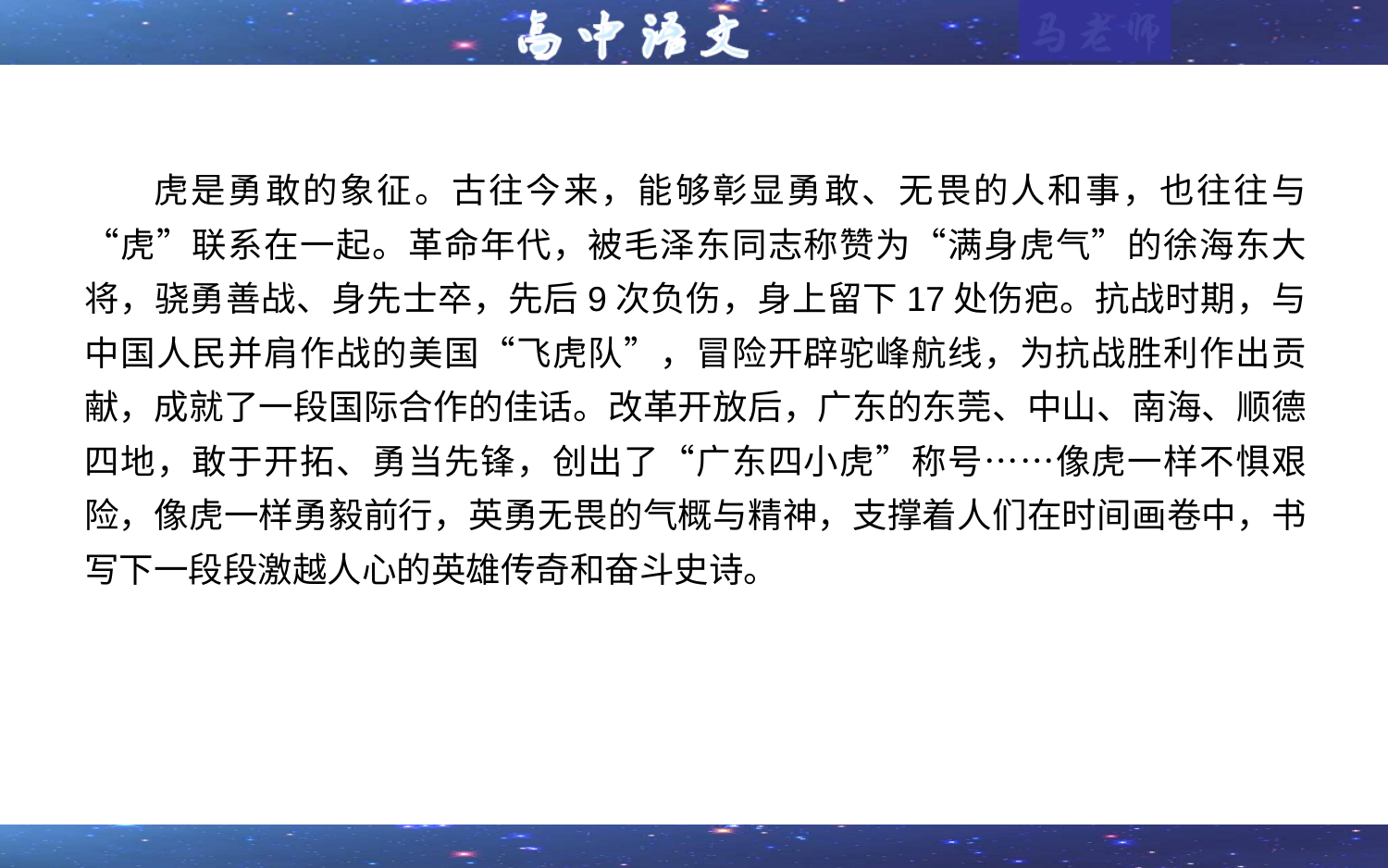

虎是勇敢的象征。古往今来，能够彰显勇敢、无畏的人和事，也往往与“虎”联系在一起。革命年代，被毛泽东同志称赞为“满身虎气”的徐海东大将，骁勇善战、身先士卒，先后9次负伤，身上留下17处伤疤。抗战时期，与中国人民并肩作战的美国“飞虎队”，冒险开辟驼峰航线，为抗战胜利作出贡献，成就了一段国际合作的佳话。改革开放后，广东的东莞、中山、南海、顺德四地，敢于开拓、勇当先锋，创出了“广东四小虎”称号……像虎一样不惧艰险，像虎一样勇毅前行，英勇无畏的气概与精神，支撑着人们在时间画卷中，书写下一段段激越人心的英雄传奇和奋斗史诗。